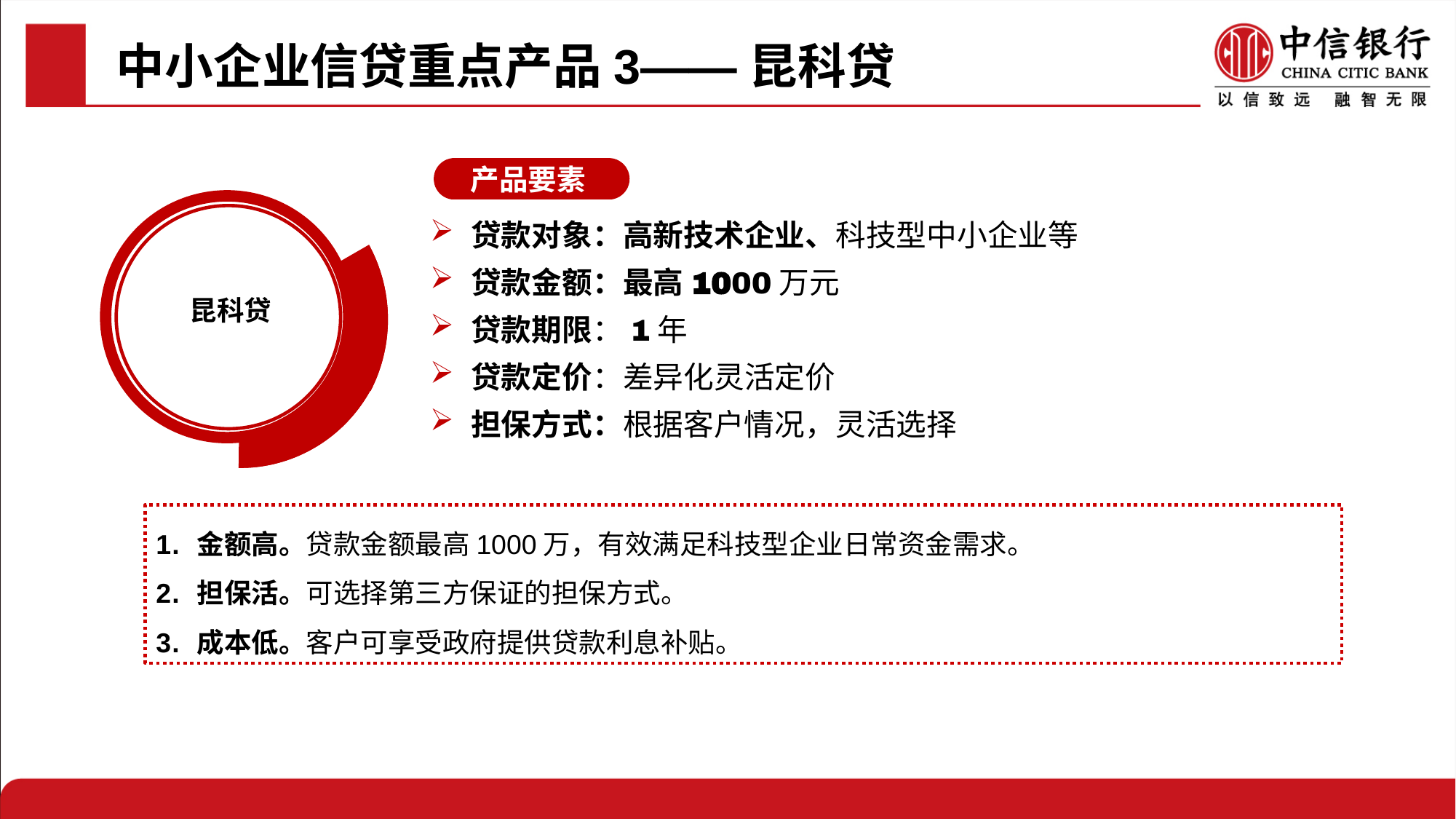

中小企业信贷重点产品3——昆科贷
完善战略客户经营管理体系
产品定义：

产品要素
加强小企业客户专营

昆科贷

贷款对象：高新技术企业、科技型中小企业等
贷款金额：最高1000万元
贷款期限：1年
贷款定价：差异化灵活定价
担保方式：根据客户情况，灵活选择
金额高。贷款金额最高1000万，有效满足科技型企业日常资金需求。
担保活。可选择第三方保证的担保方式。
成本低。客户可享受政府提供贷款利息补贴。
14